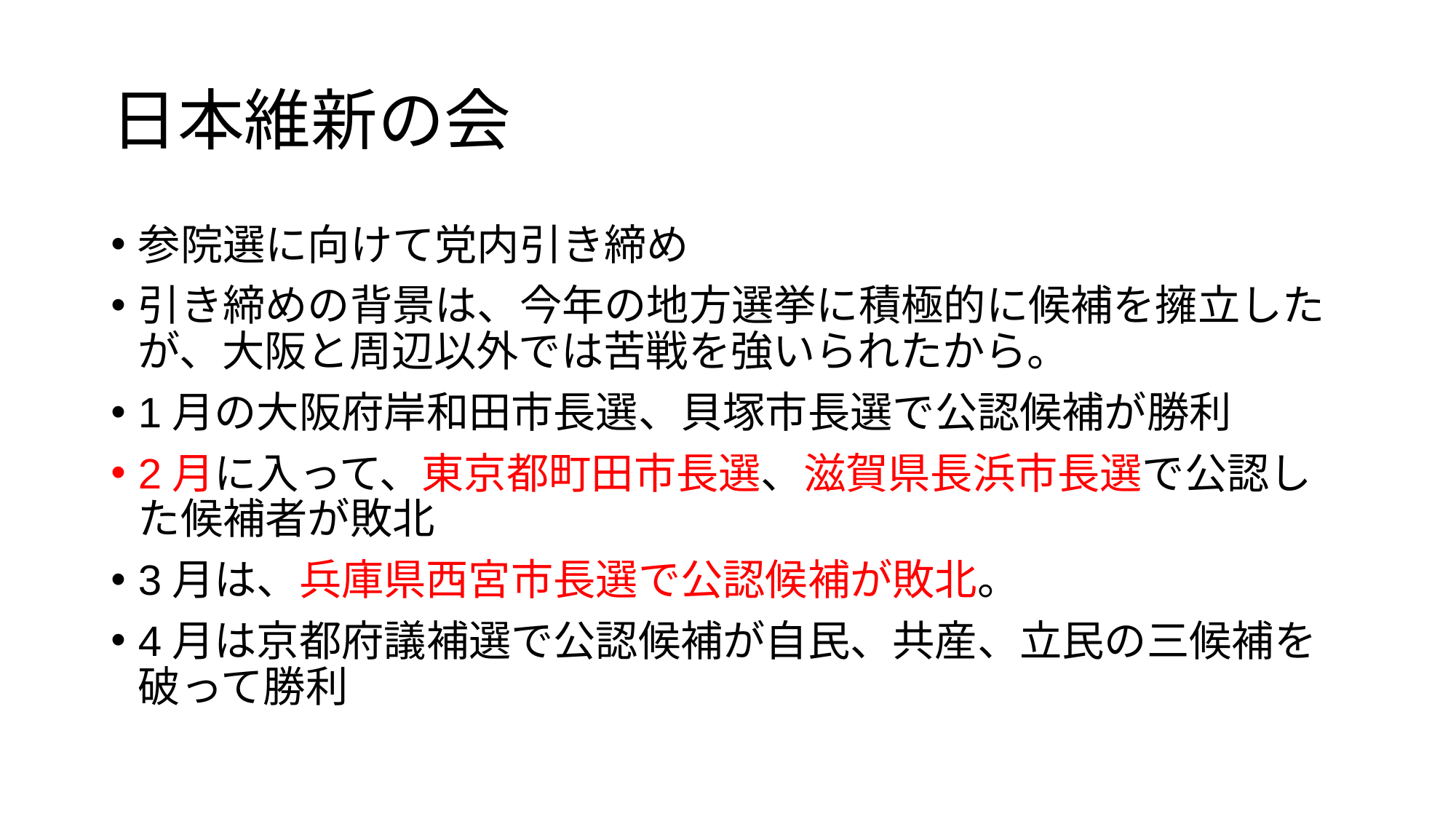

# 日本維新の会
参院選に向けて党内引き締め
引き締めの背景は、今年の地方選挙に積極的に候補を擁立したが、大阪と周辺以外では苦戦を強いられたから。
1月の大阪府岸和田市長選、貝塚市長選で公認候補が勝利
2月に入って、東京都町田市長選、滋賀県長浜市長選で公認した候補者が敗北
3月は、兵庫県西宮市長選で公認候補が敗北。
4月は京都府議補選で公認候補が自民、共産、立民の三候補を破って勝利